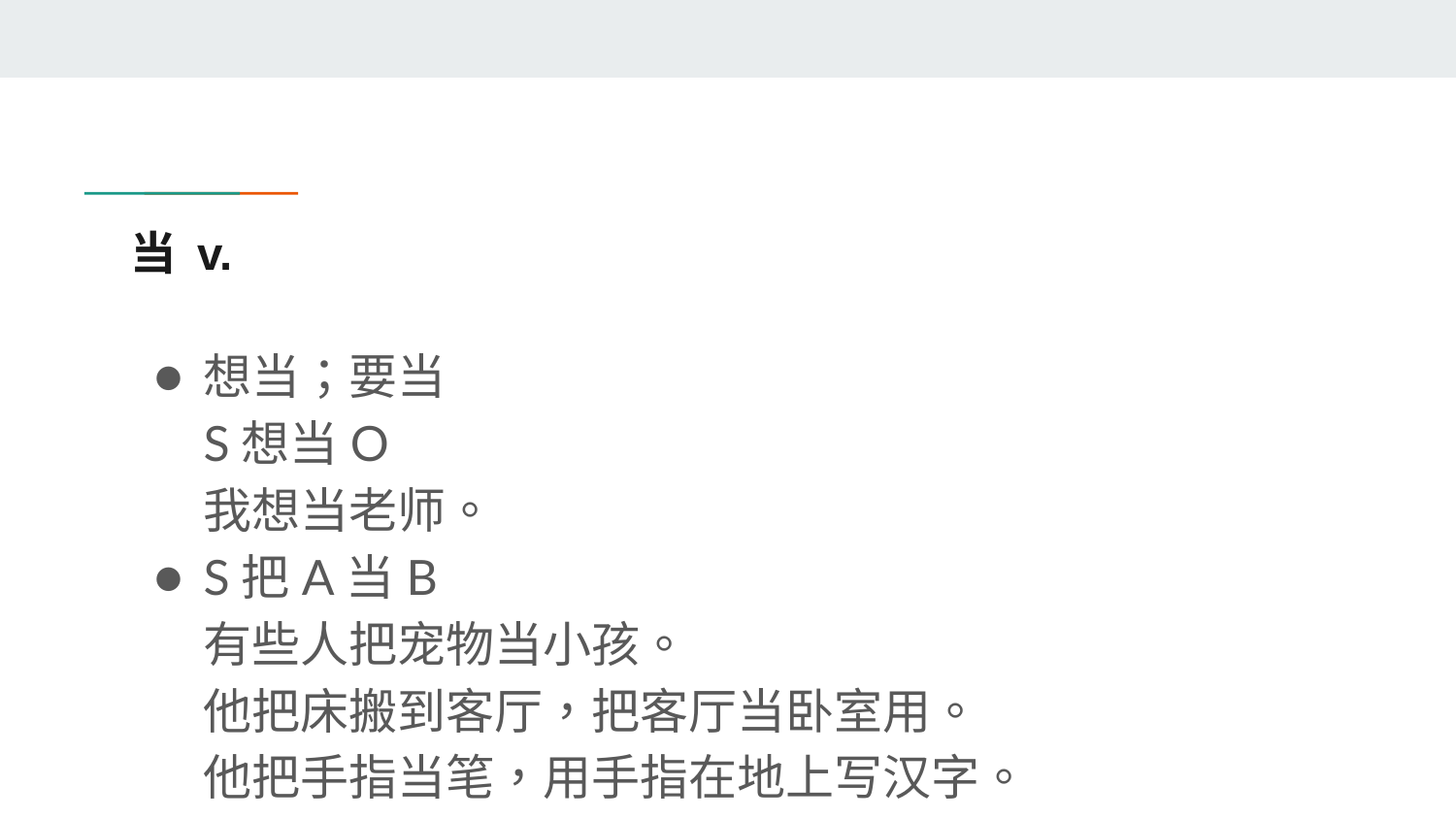

# 当 v.
想当；要当
S想当O
我想当老师。
S把A当B
有些人把宠物当小孩。
他把床搬到客厅，把客厅当卧室用。
他把手指当笔，用手指在地上写汉字。